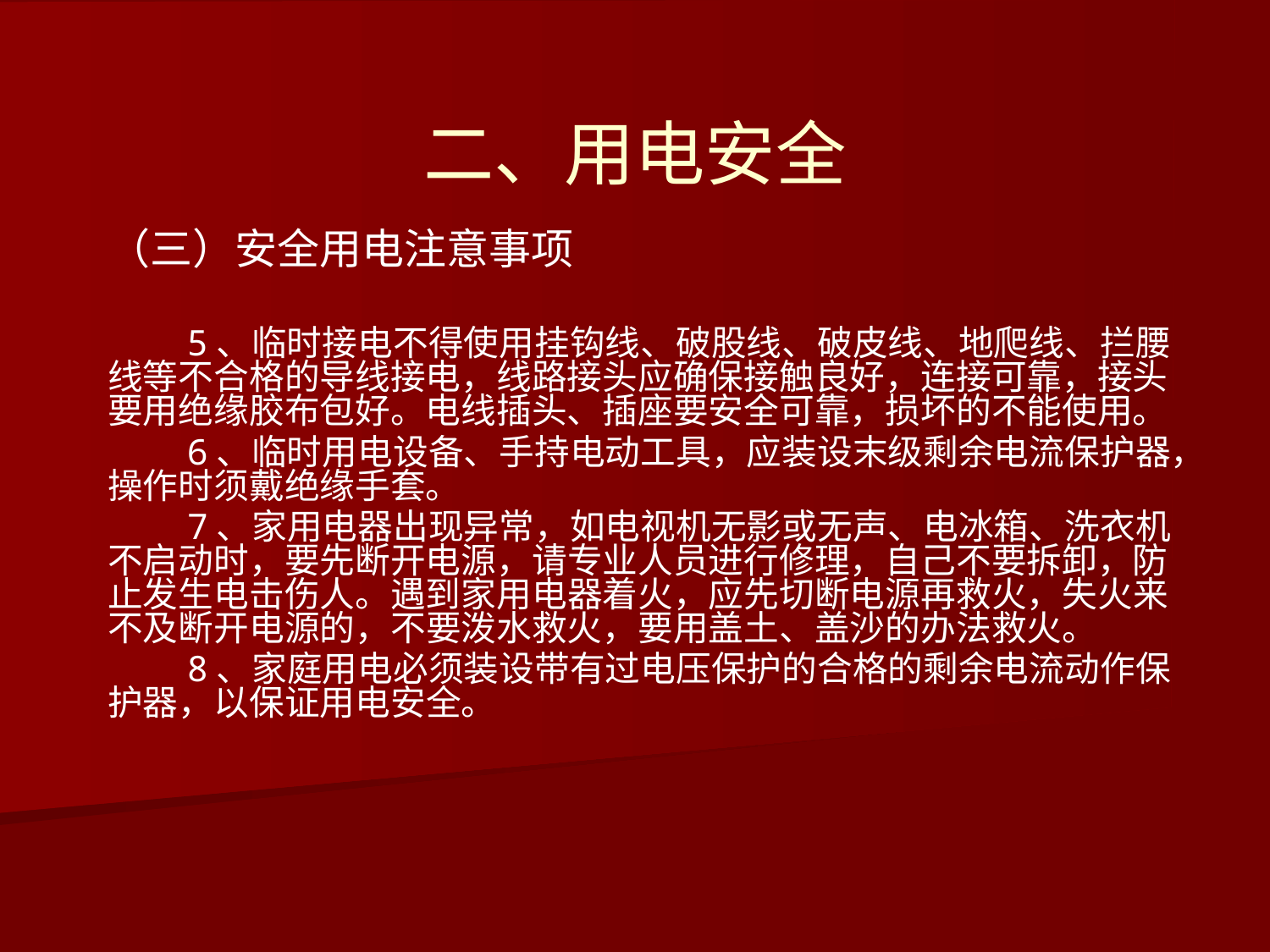

# 二、用电安全
（三）安全用电注意事项

　　5、临时接电不得使用挂钩线、破股线、破皮线、地爬线、拦腰线等不合格的导线接电，线路接头应确保接触良好，连接可靠，接头要用绝缘胶布包好。电线插头、插座要安全可靠，损坏的不能使用。
　　6、临时用电设备、手持电动工具，应装设末级剩余电流保护器，操作时须戴绝缘手套。
　　7、家用电器出现异常，如电视机无影或无声、电冰箱、洗衣机不启动时，要先断开电源，请专业人员进行修理，自己不要拆卸，防止发生电击伤人。遇到家用电器着火，应先切断电源再救火，失火来不及断开电源的，不要泼水救火，要用盖土、盖沙的办法救火。
　　8、家庭用电必须装设带有过电压保护的合格的剩余电流动作保护器，以保证用电安全。
34